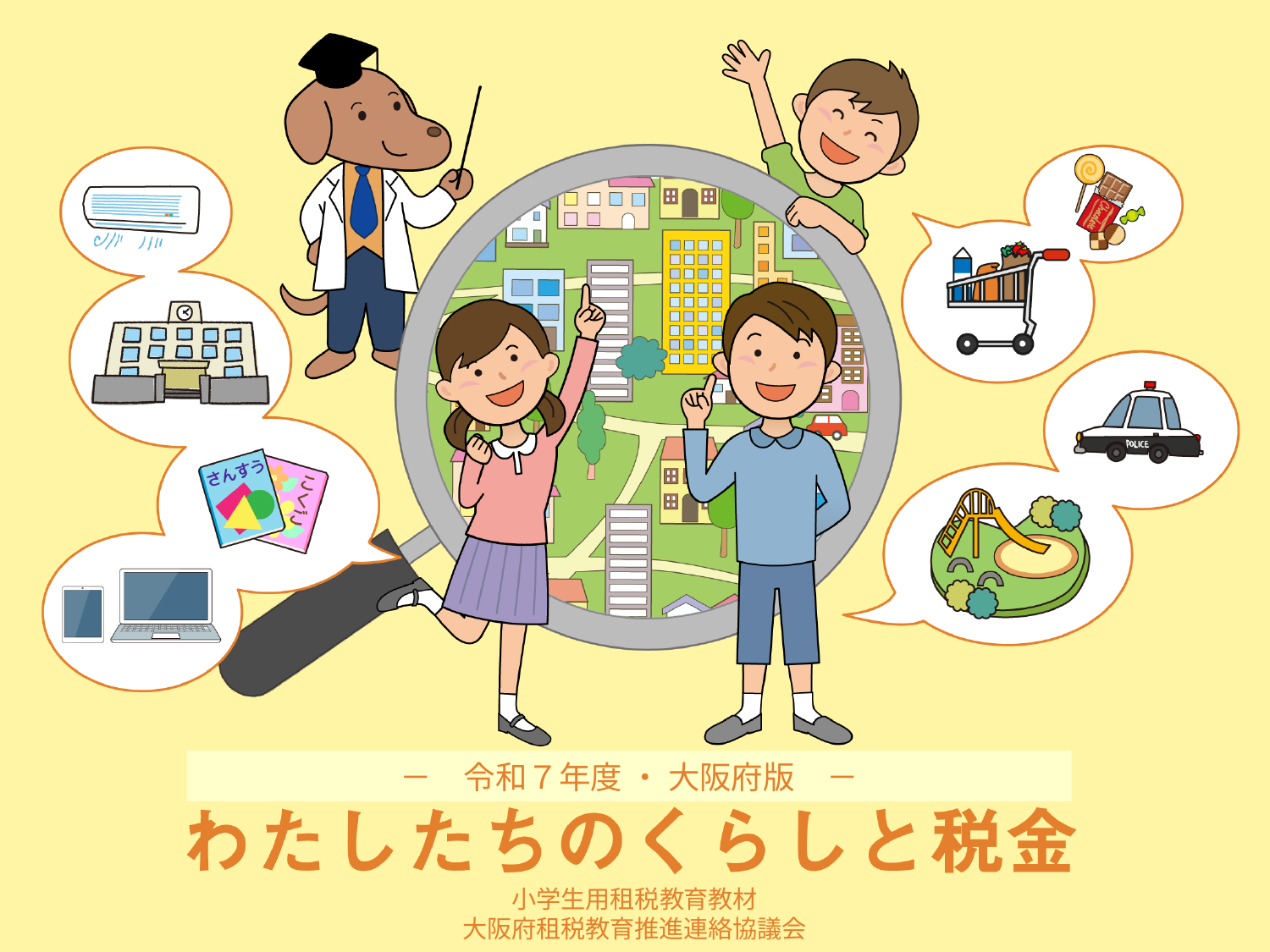

－　令和７年度 ・ 大阪府版　－
小学生用租税教育教材
大阪府租税教育推進連絡協議会